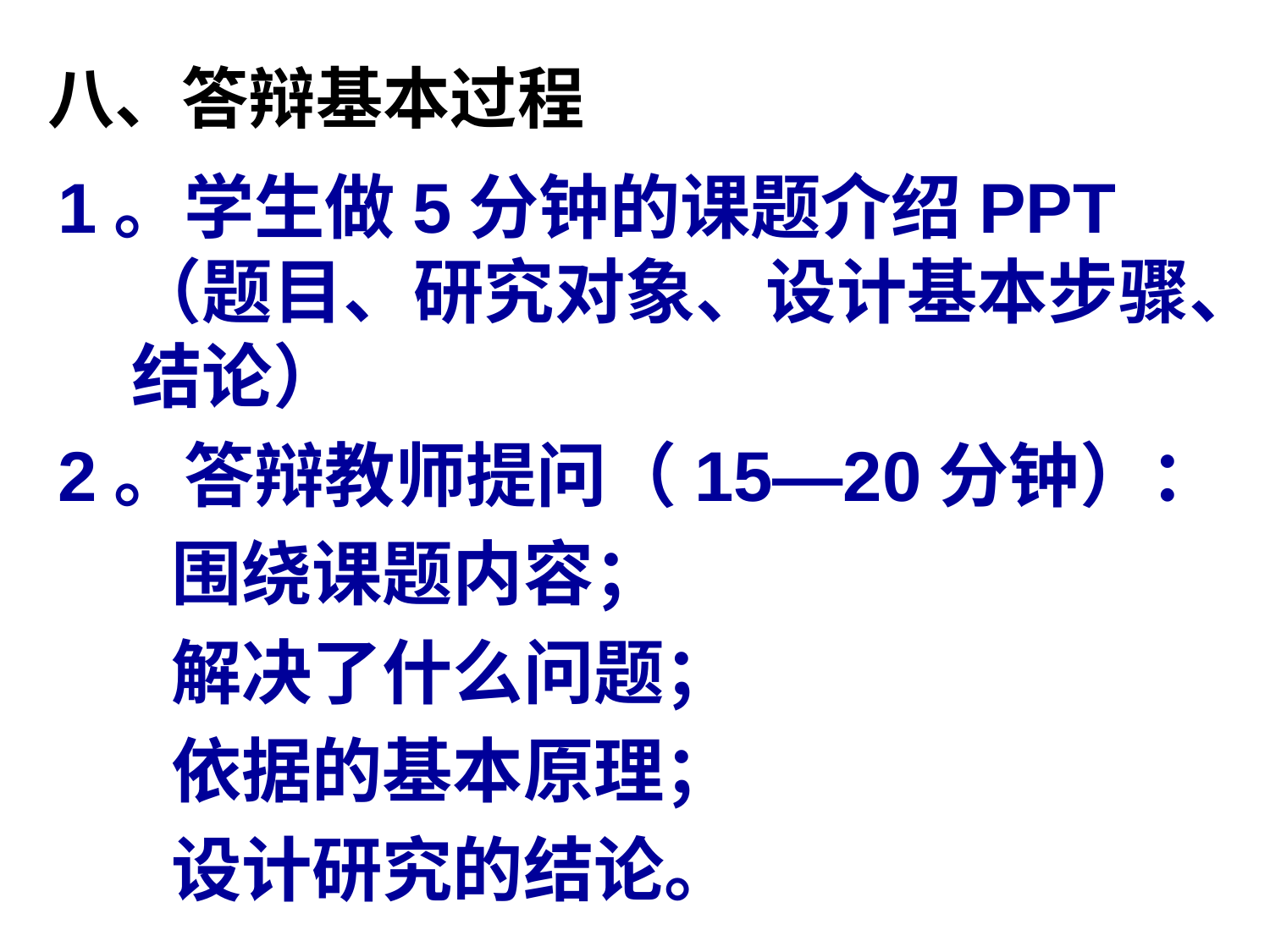

# 八、答辩基本过程
1。学生做5分钟的课题介绍PPT（题目、研究对象、设计基本步骤、结论）
2。答辩教师提问（15—20分钟）：
      围绕课题内容；
      解决了什么问题；
      依据的基本原理；
      设计研究的结论。